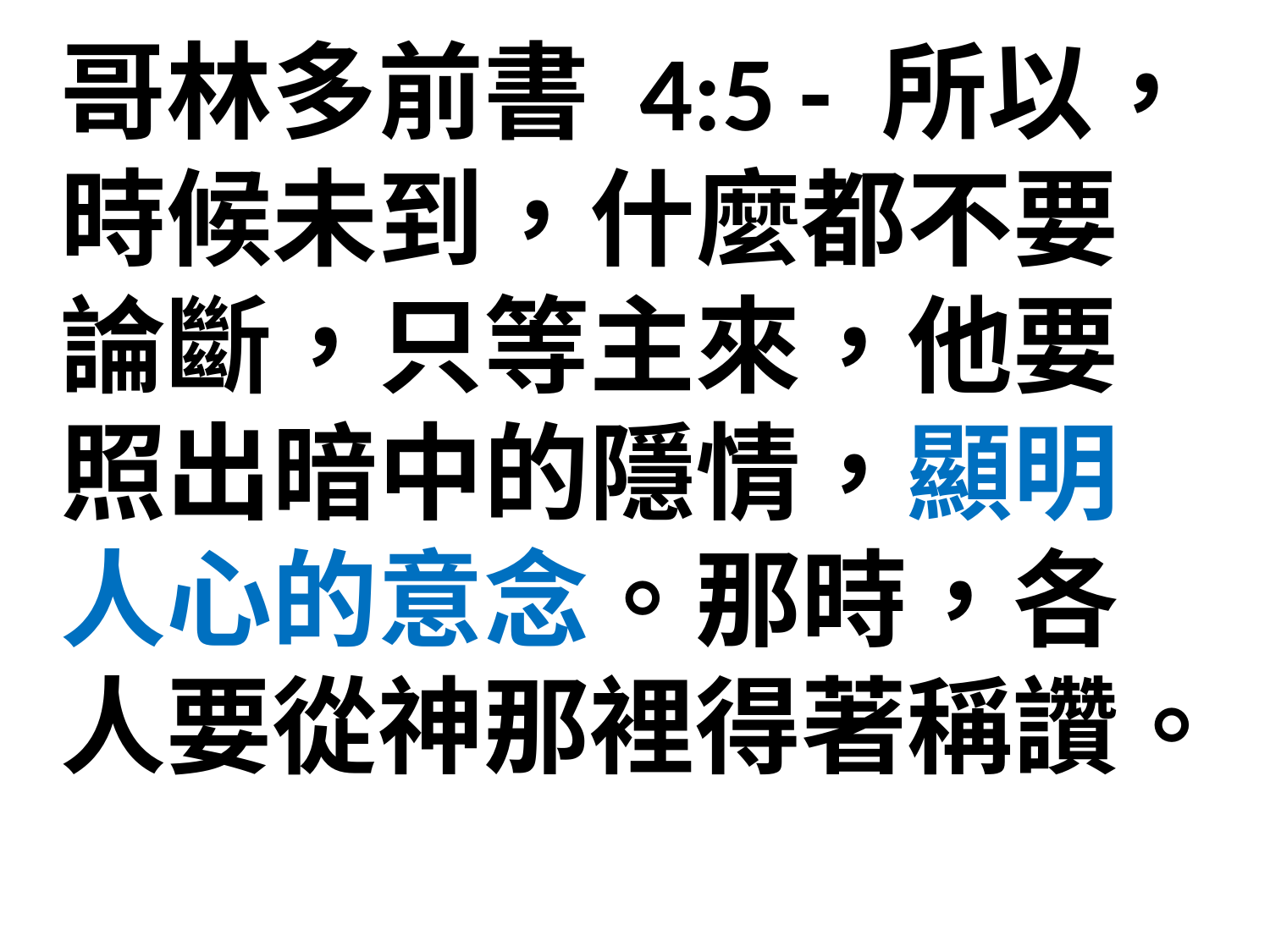

哥林多前書 4:5 - 所以，時候未到，什麼都不要論斷，只等主來，他要照出暗中的隱情，顯明人心的意念。那時，各人要從神那裡得著稱讚。